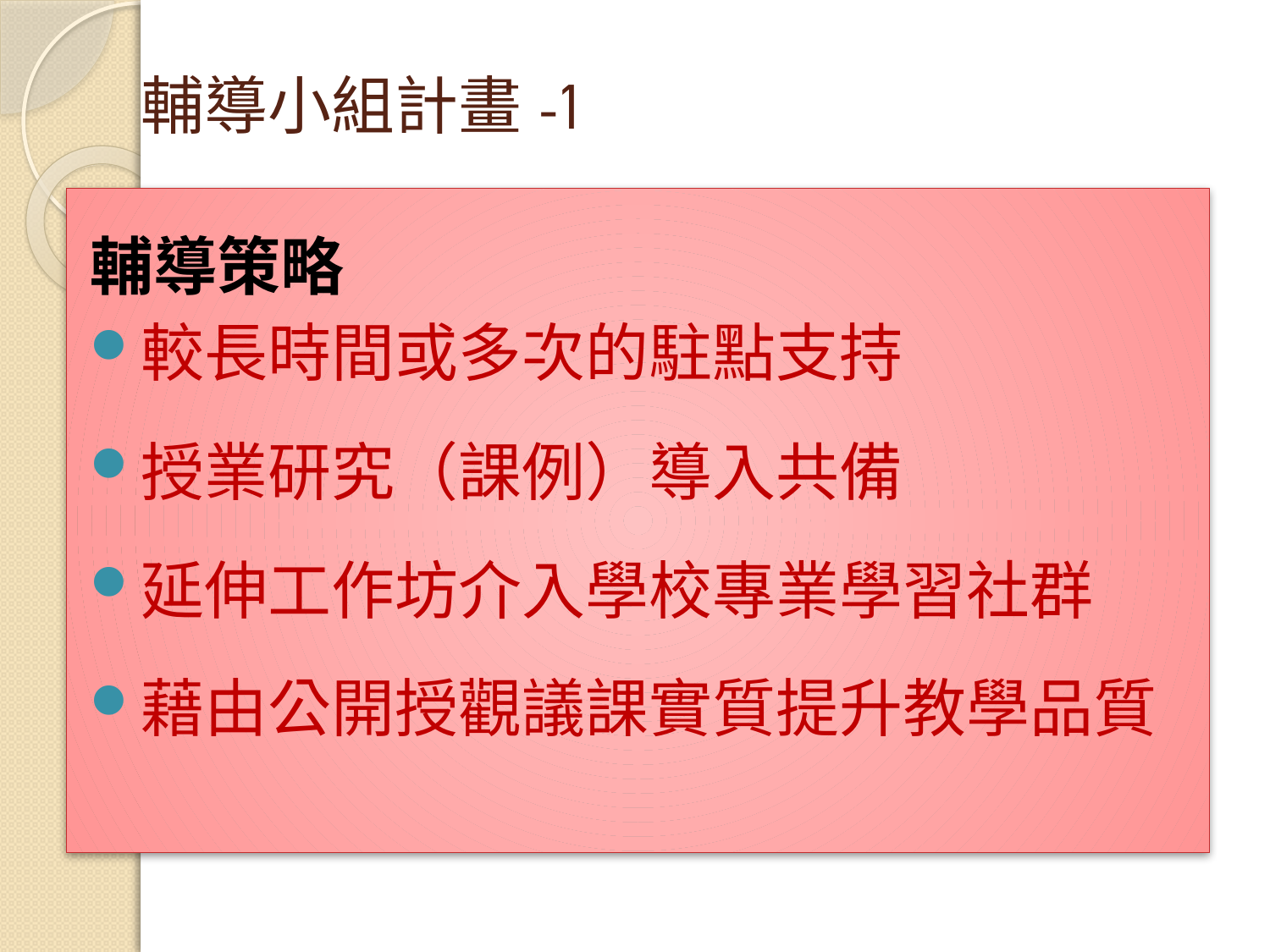

# 輔導小組計畫-1

輔導策略
較長時間或多次的駐點支持
授業研究（課例）導入共備
延伸工作坊介入學校專業學習社群
藉由公開授觀議課實質提升教學品質